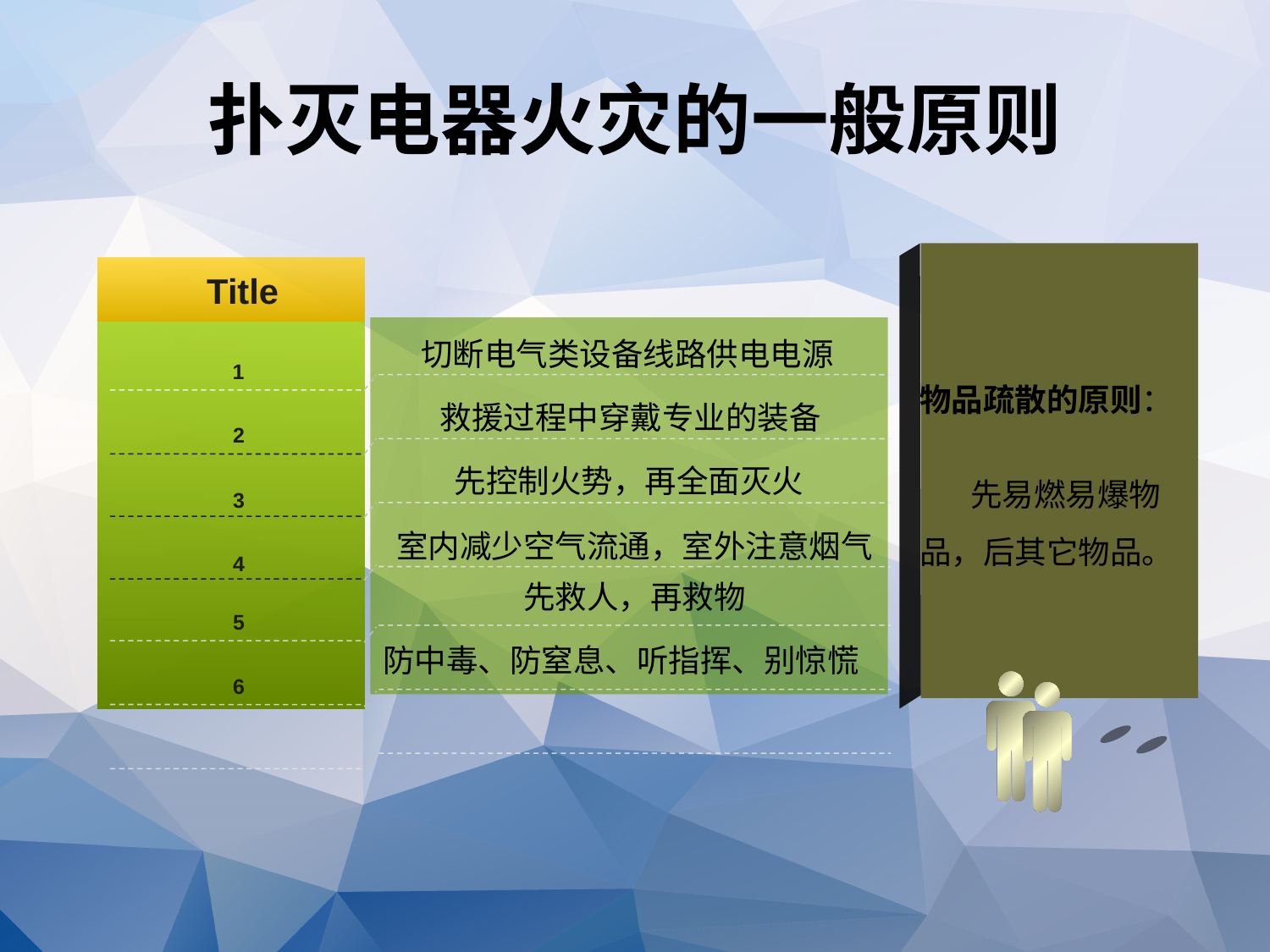

# 扑灭电器火灾的一般原则

Title

切断电气类设备线路供电电源
1
物品疏散的原则：

      先易燃易爆物品，后其它物品。

救援过程中穿戴专业的装备
2

先控制火势，再全面灭火
3

室内减少空气流通，室外注意烟气
4

先救人，再救物

5

防中毒、防窒息、听指挥、别惊慌

6